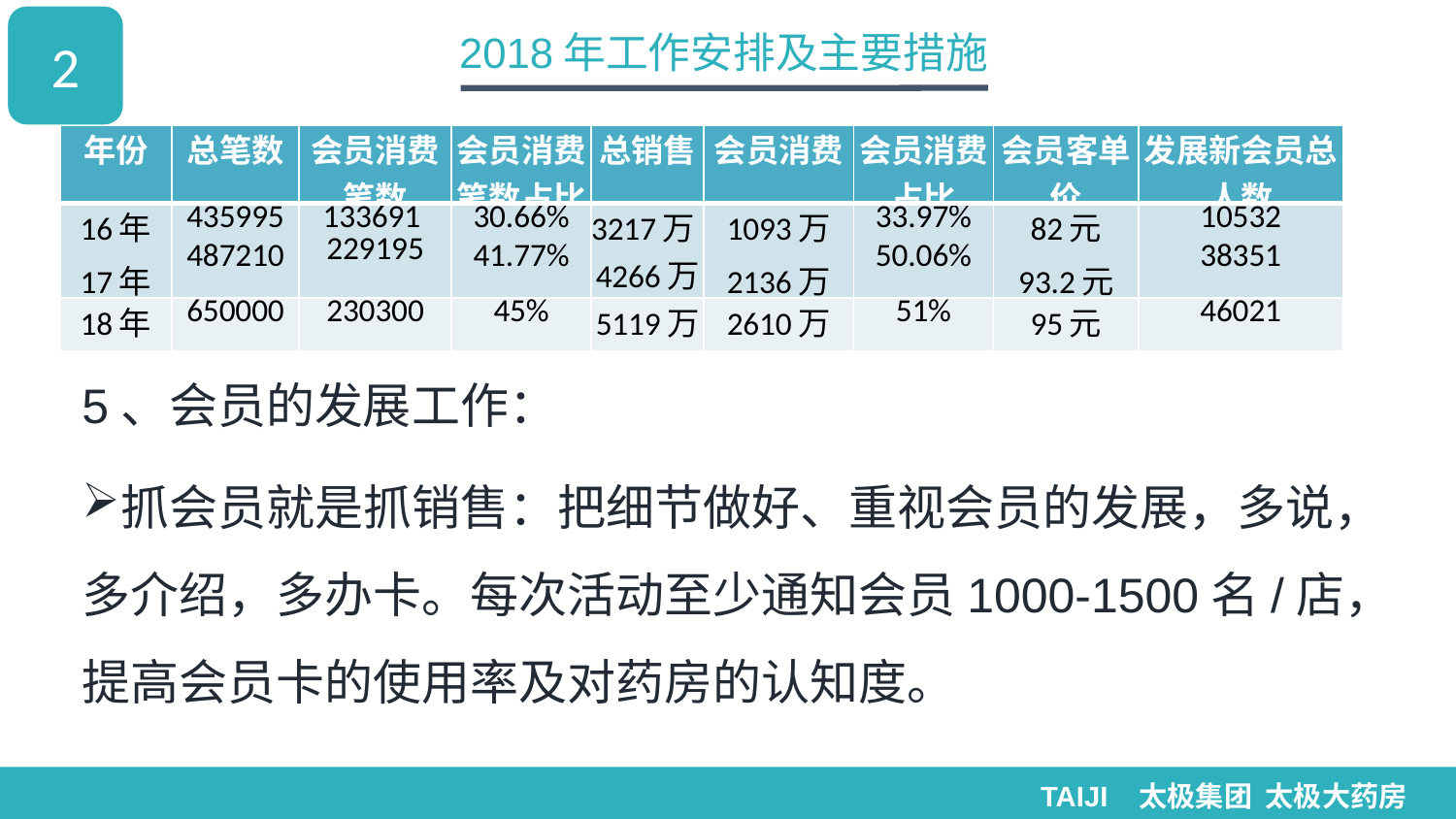

2
2018年工作安排及主要措施
4

5、会员的发展工作：
抓会员就是抓销售：把细节做好、重视会员的发展，多说，
多介绍，多办卡。每次活动至少通知会员1000-1500名/店，提高会员卡的使用率及对药房的认知度。

| 年份 | 总笔数 | 会员消费笔数 | 会员消费笔数占比 | 总销售 | 会员消费 | 会员消费占比 | 会员客单价 | 发展新会员总人数 |
| --- | --- | --- | --- | --- | --- | --- | --- | --- |
| 16年 17年 | 435995 487210 | 133691 229195 | 30.66% 41.77% | 3217万4266万 | 1093万 2136万 | 33.97% 50.06% | 82元 93.2元 | 10532 38351 |
| 18年 | 650000 | 230300 | 45% | 5119万 | 2610万 | 51% | 95元 | 46021 |

TAIJI   太极集团  太极大药房